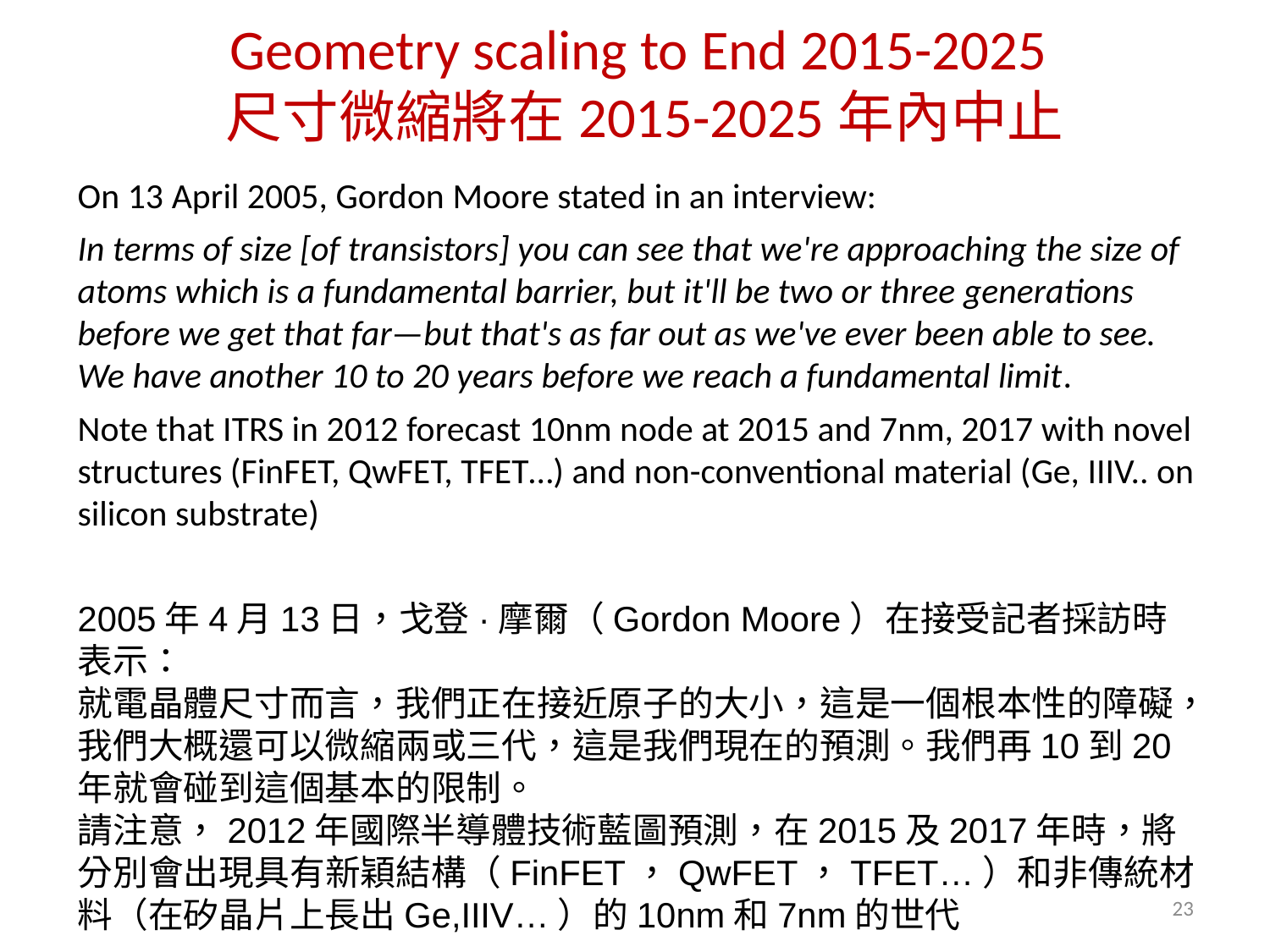

Geometry scaling to End 2015-2025尺寸微縮將在2015-2025年內中止
On 13 April 2005, Gordon Moore stated in an interview:
In terms of size [of transistors] you can see that we're approaching the size of atoms which is a fundamental barrier, but it'll be two or three generations before we get that far—but that's as far out as we've ever been able to see. We have another 10 to 20 years before we reach a fundamental limit.
Note that ITRS in 2012 forecast 10nm node at 2015 and 7nm, 2017 with novel structures (FinFET, QwFET, TFET…) and non-conventional material (Ge, IIIV.. on silicon substrate)

2005年4月13日，戈登·摩爾（Gordon Moore）在接受記者採訪時表示：
就電晶體尺寸而言，我們正在接近原子的大小，這是一個根本性的障礙，我們大概還可以微縮兩或三代，這是我們現在的預測。我們再10到20年就會碰到這個基本的限制。
請注意，2012年國際半導體技術藍圖預測，在2015及2017年時，將分別會出現具有新穎結構（FinFET，QwFET，TFET…）和非傳統材料（在矽晶片上長出Ge,IIIV…）的10nm和7nm的世代
23